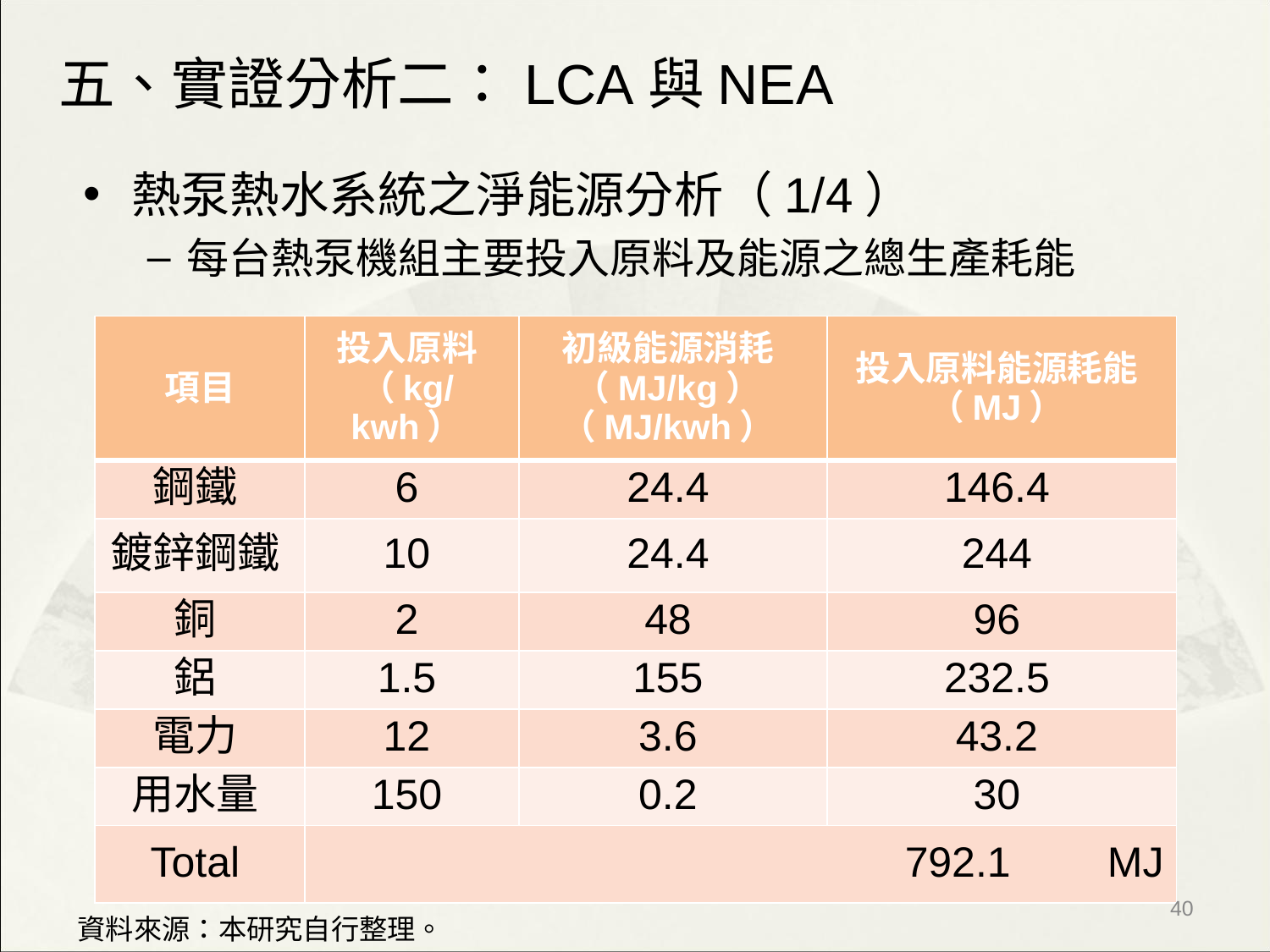

# 五、實證分析二：LCA與NEA
熱泵熱水系統之淨能源分析（1/4）
每台熱泵機組主要投入原料及能源之總生產耗能
| 項目 | 投入原料 （kg/kwh） | 初級能源消耗 （MJ/kg）（MJ/kwh） | 投入原料能源耗能 （MJ） |
| --- | --- | --- | --- |
| 鋼鐵 | 6 | 24.4 | 146.4 |
| 鍍鋅鋼鐵 | 10 | 24.4 | 244 |
| 銅 | 2 | 48 | 96 |
| 鋁 | 1.5 | 155 | 232.5 |
| 電力 | 12 | 3.6 | 43.2 |
| 用水量 | 150 | 0.2 | 30 |
| Total | 792.1 　 MJ |  |  |
40
資料來源：本研究自行整理。